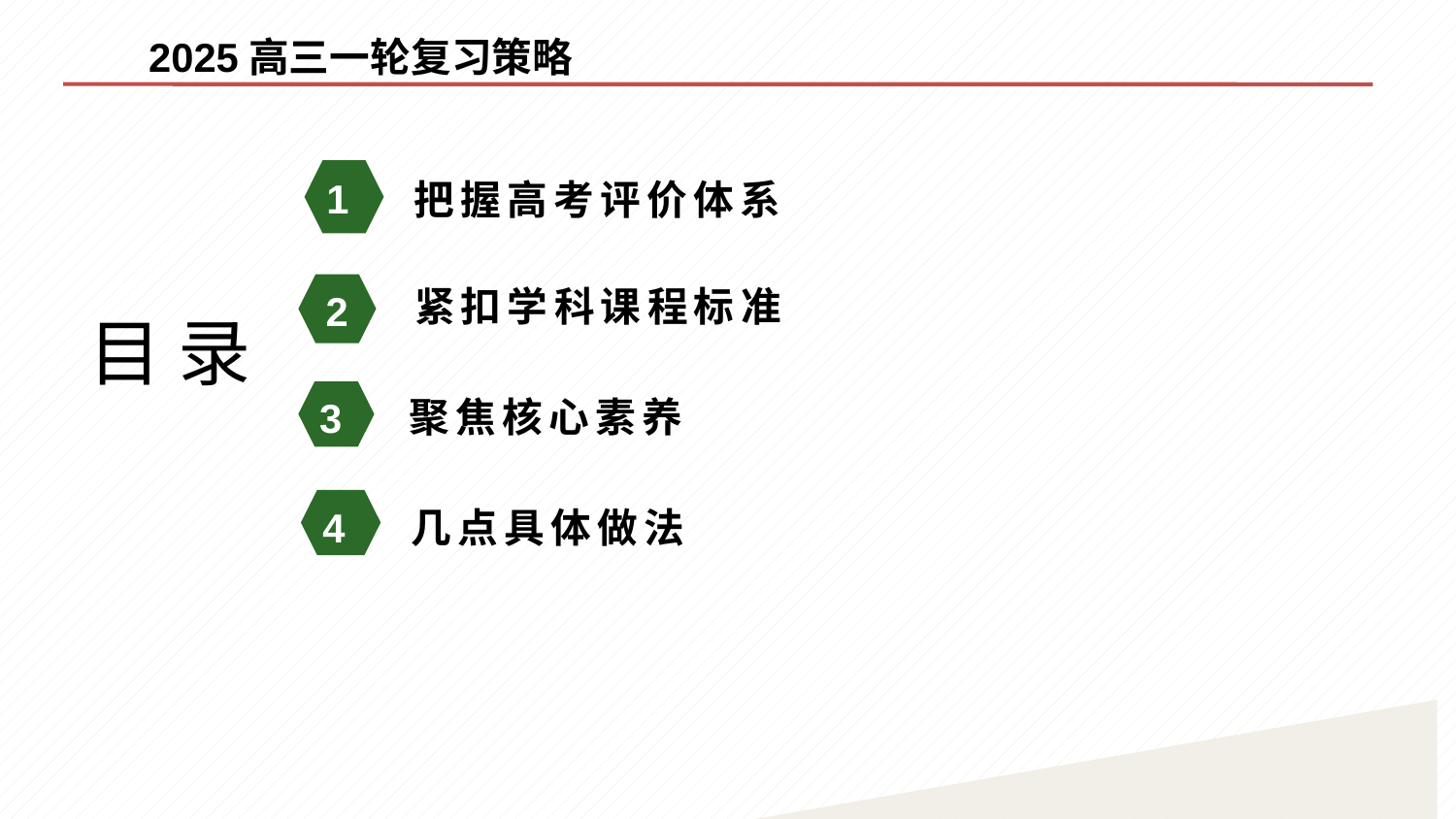

2025高三一轮复习策略

1
把握高考评价体系
紧扣学科课程标准

2
目 录

3
聚焦核心素养

4
几点具体做法